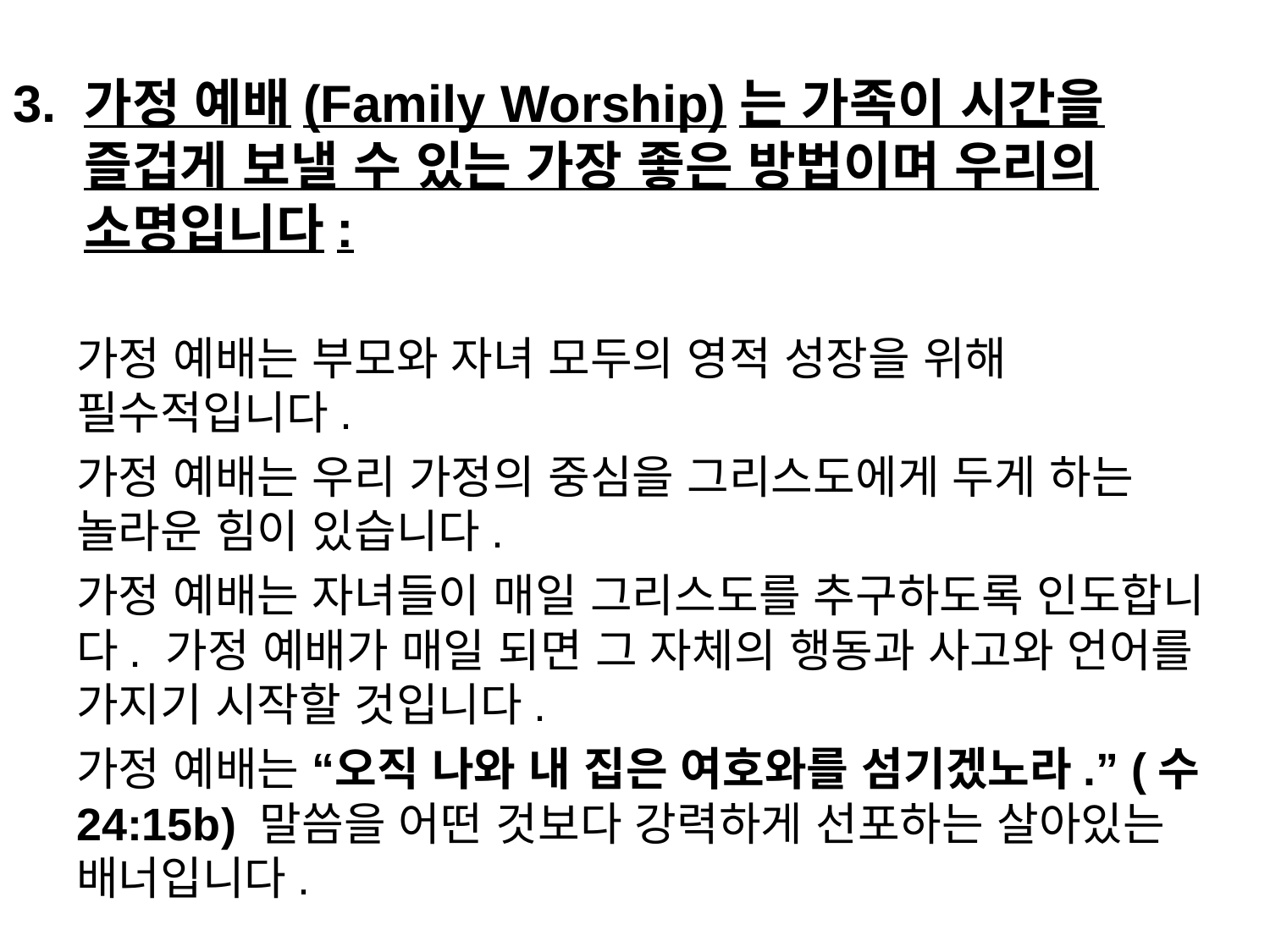

가정 예배(Family Worship)는 가족이 시간을 즐겁게 보낼 수 있는 가장 좋은 방법이며 우리의 소명입니다:

가정 예배는 부모와 자녀 모두의 영적 성장을 위해 필수적입니다.
가정 예배는 우리 가정의 중심을 그리스도에게 두게 하는 놀라운 힘이 있습니다.
가정 예배는 자녀들이 매일 그리스도를 추구하도록 인도합니다. 가정 예배가 매일 되면 그 자체의 행동과 사고와 언어를 가지기 시작할 것입니다.
가정 예배는 “오직 나와 내 집은 여호와를 섬기겠노라.” (수 24:15b) 말씀을 어떤 것보다 강력하게 선포하는 살아있는 배너입니다.